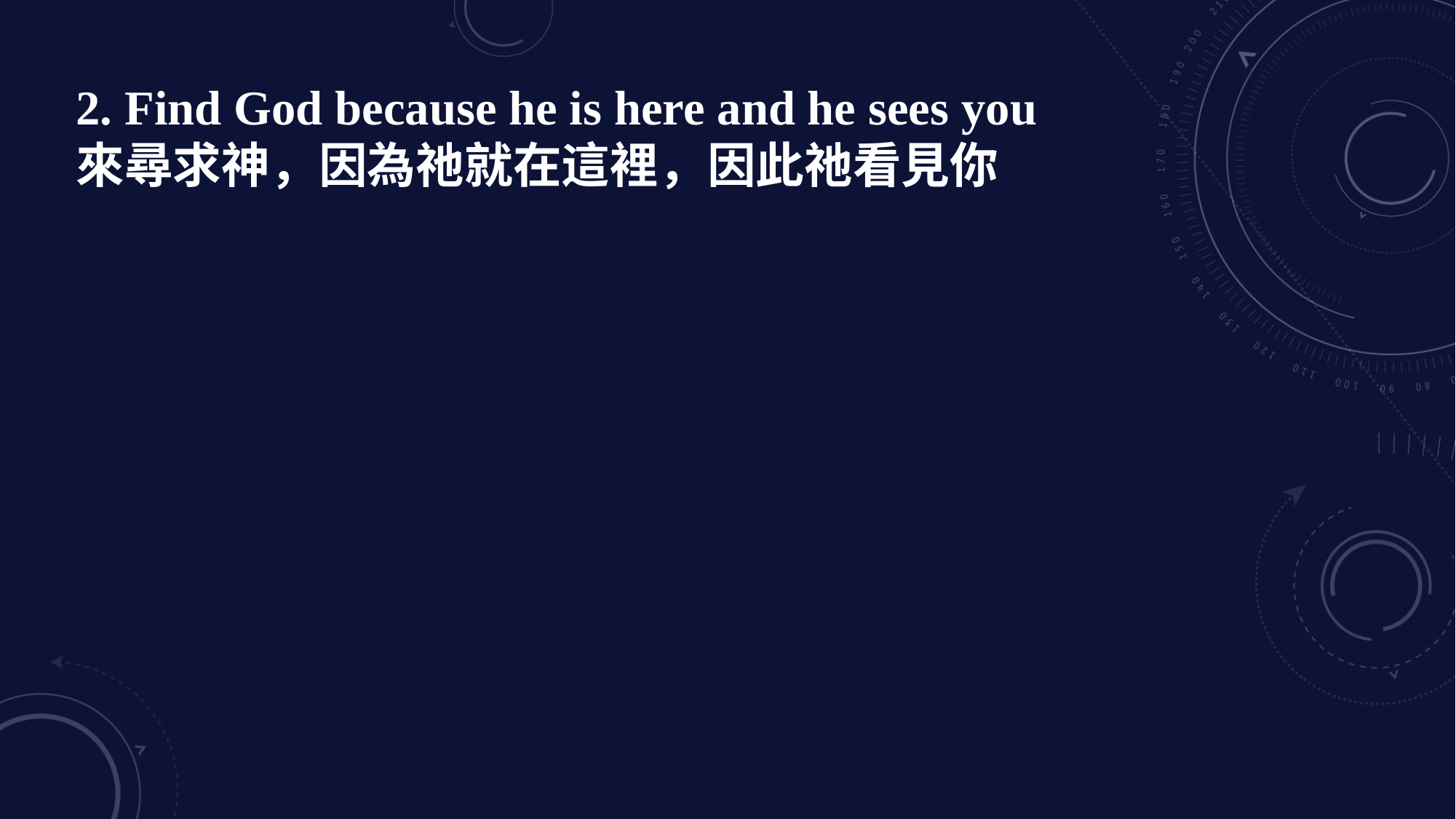

2. Find God because he is here and he sees you
來尋求神，因為祂就在這裡，因此祂看見你